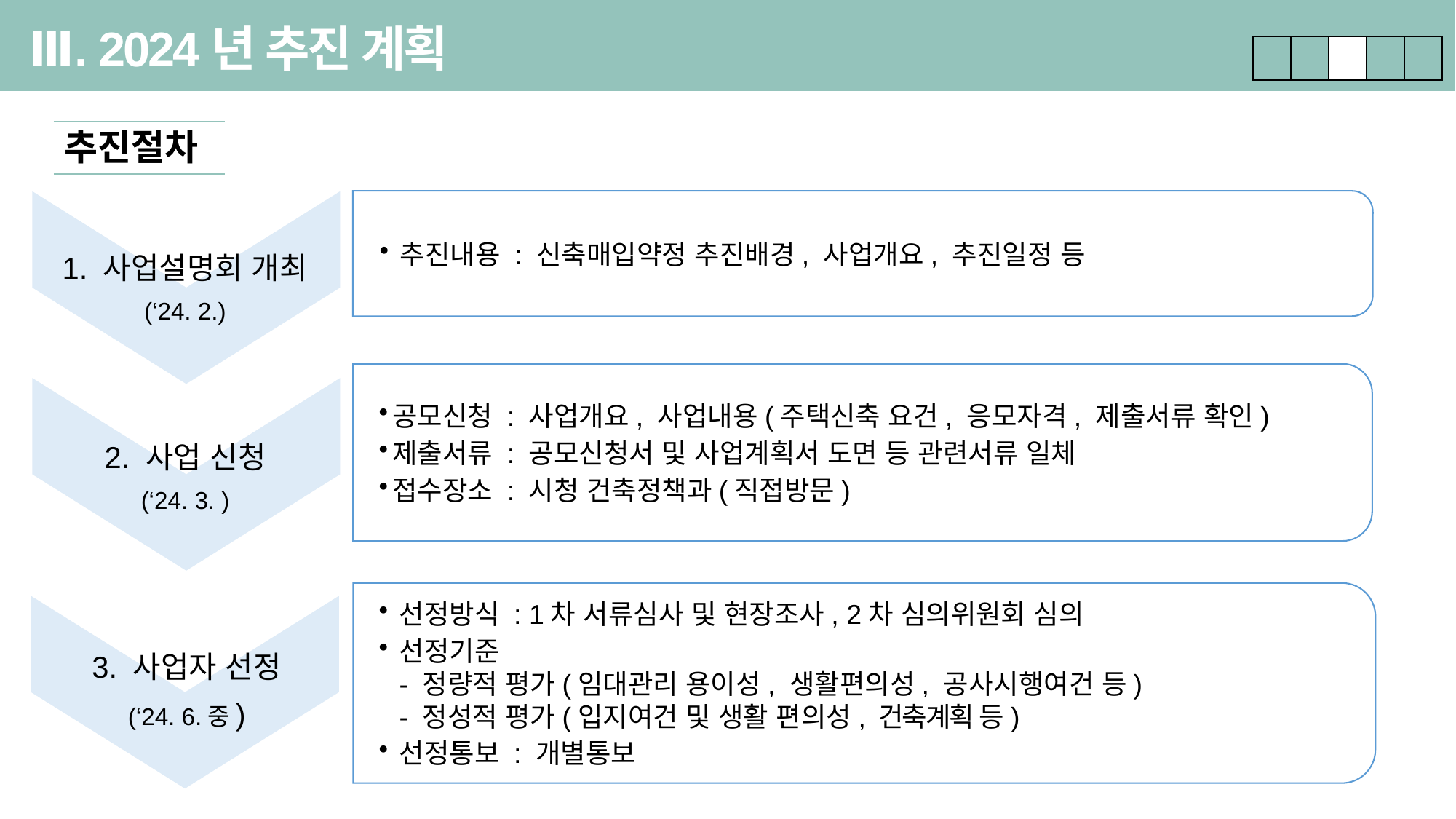

Ⅲ. 2024년 추진 계획
|  |  |  |  |  |
| --- | --- | --- | --- | --- |
추진절차

1. 사업설명회 개최
(‘24. 2.)
추진내용 : 신축매입약정 추진배경, 사업개요, 추진일정 등

2. 사업 신청
(‘24. 3. )
공모신청 : 사업개요, 사업내용(주택신축 요건, 응모자격, 제출서류 확인)
제출서류 : 공모신청서 및 사업계획서 도면 등 관련서류 일체
접수장소 : 시청 건축정책과(직접방문)

3. 사업자 선정
(‘24. 6.중)
선정방식 : 1차 서류심사 및 현장조사, 2차 심의위원회 심의
선정기준
- 정량적 평가(임대관리 용이성, 생활편의성, 공사시행여건 등)
- 정성적 평가(입지여건 및 생활 편의성, 건축계획 등)
선정통보 : 개별통보